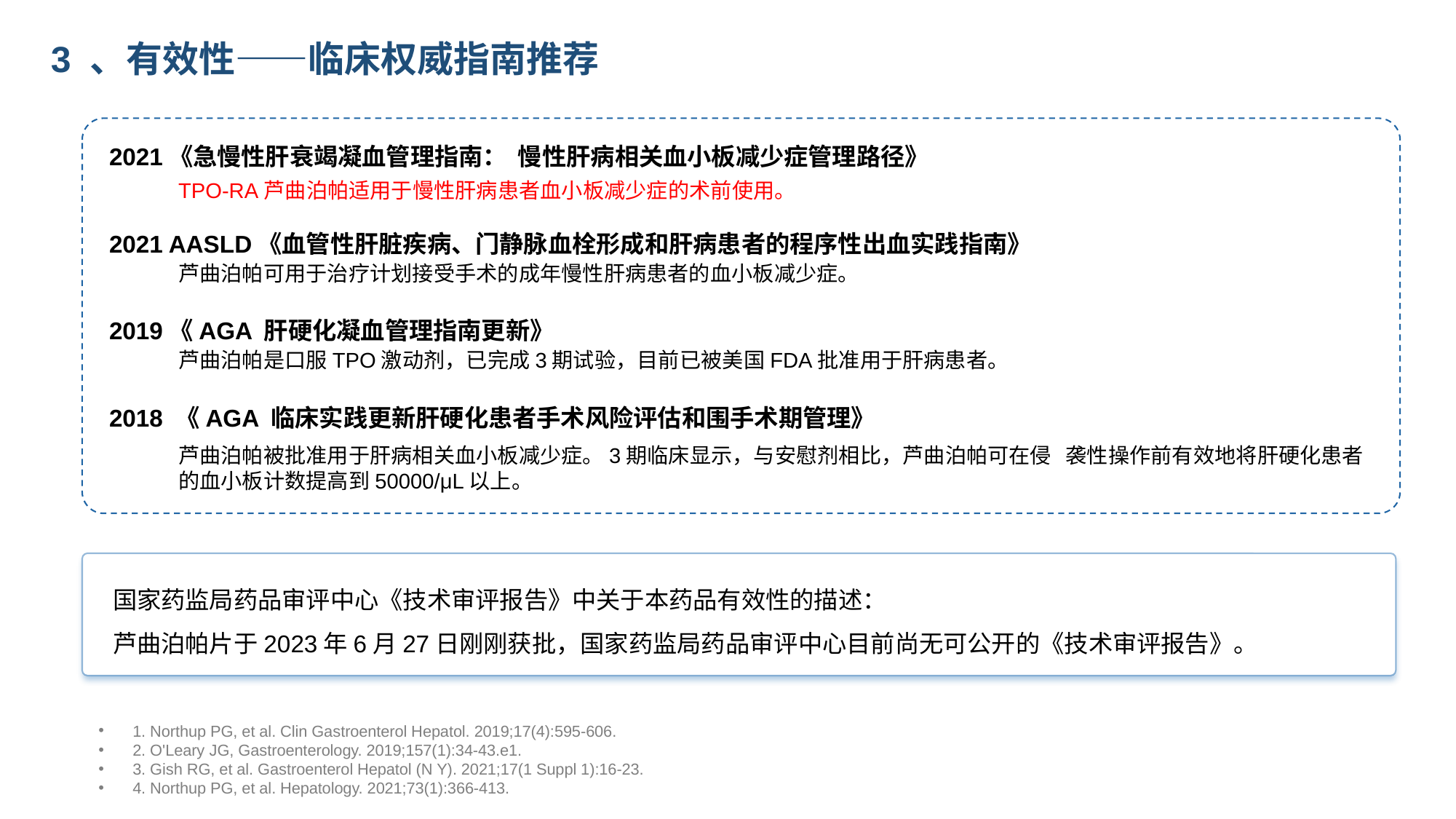

3 、有效性——临床权威指南推荐

2021《急慢性肝衰竭凝血管理指南：  慢性肝病相关血小板减少症管理路径》

2021 AASLD《血管性肝脏疾病、门静脉血栓形成和肝病患者的程序性出血实践指南》

2019《AGA 肝硬化凝血管理指南更新》

2018 《AGA 临床实践更新肝硬化患者手术风险评估和围手术期管理》

TPO-RA芦曲泊帕适用于慢性肝病患者血小板减少症的术前使用。
芦曲泊帕可用于治疗计划接受手术的成年慢性肝病患者的血小板减少症。
芦曲泊帕是口服TPO激动剂，已完成3期试验，目前已被美国FDA批准用于肝病患者。
芦曲泊帕被批准用于肝病相关血小板减少症。3期临床显示，与安慰剂相比，芦曲泊帕可在侵   袭性操作前有效地将肝硬化患者的血小板计数提高到50000/μL以上。

国家药监局药品审评中心《技术审评报告》中关于本药品有效性的描述：
芦曲泊帕片于2023年6月27日刚刚获批，国家药监局药品审评中心目前尚无可公开的《技术审评报告》。
1. Northup PG, et al. Clin Gastroenterol Hepatol. 2019;17(4):595-606.
2. O'Leary JG, Gastroenterology. 2019;157(1):34-43.e1.
3. Gish RG, et al. Gastroenterol Hepatol (N Y). 2021;17(1 Suppl 1):16-23.
4. Northup PG, et al. Hepatology. 2021;73(1):366-413.